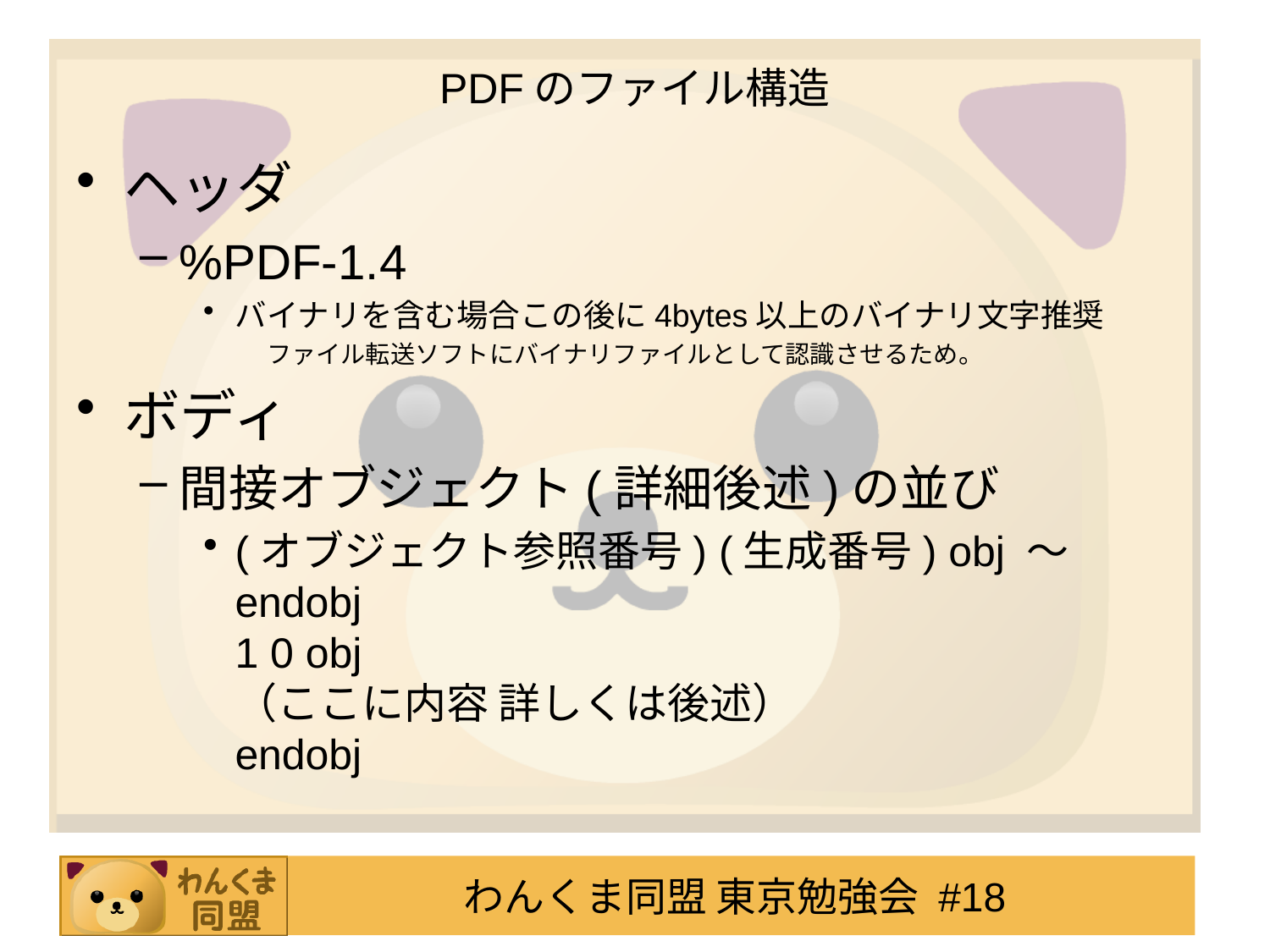

# PDFのファイル構造
ヘッダ
%PDF-1.4
バイナリを含む場合この後に4bytes以上のバイナリ文字推奨
ファイル転送ソフトにバイナリファイルとして認識させるため。
ボディ
間接オブジェクト(詳細後述)の並び
(オブジェクト参照番号) (生成番号) obj ～ endobj
1 0 obj
（ここに内容 詳しくは後述）
endobj